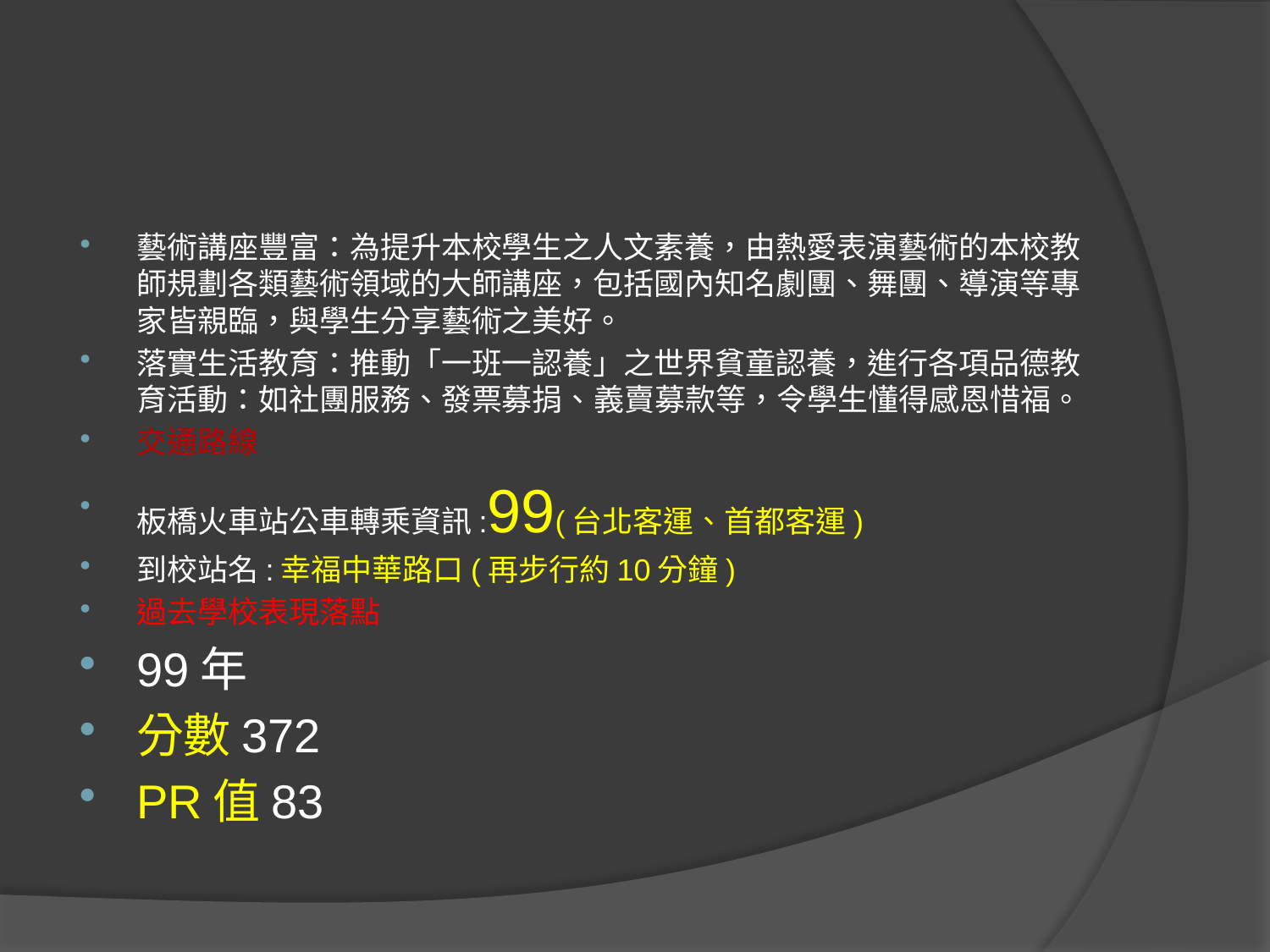

藝術講座豐富：為提升本校學生之人文素養，由熱愛表演藝術的本校教師規劃各類藝術領域的大師講座，包括國內知名劇團、舞團、導演等專家皆親臨，與學生分享藝術之美好。
落實生活教育：推動「一班一認養」之世界貧童認養，進行各項品德教育活動：如社團服務、發票募捐、義賣募款等，令學生懂得感恩惜福。
交通路線
板橋火車站公車轉乘資訊:99(台北客運、首都客運)
到校站名:幸福中華路口(再步行約10分鐘)
過去學校表現落點
99年
分數372
PR值83